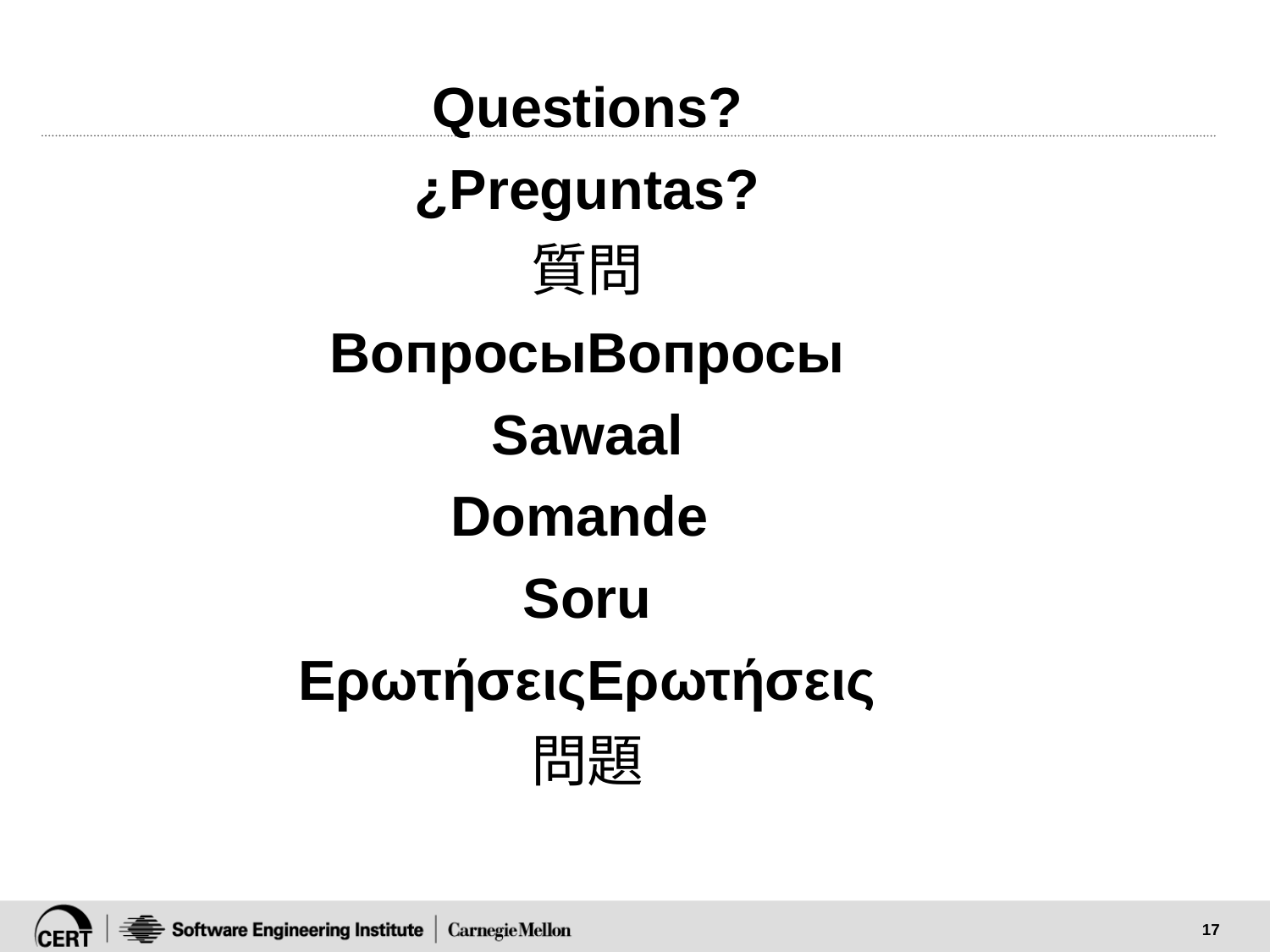

Questions?
¿Preguntas?
質問
ВопросыВопросы
Sawaal
Domande
Soru
ΕρωτήσειςΕρωτήσεις
問題